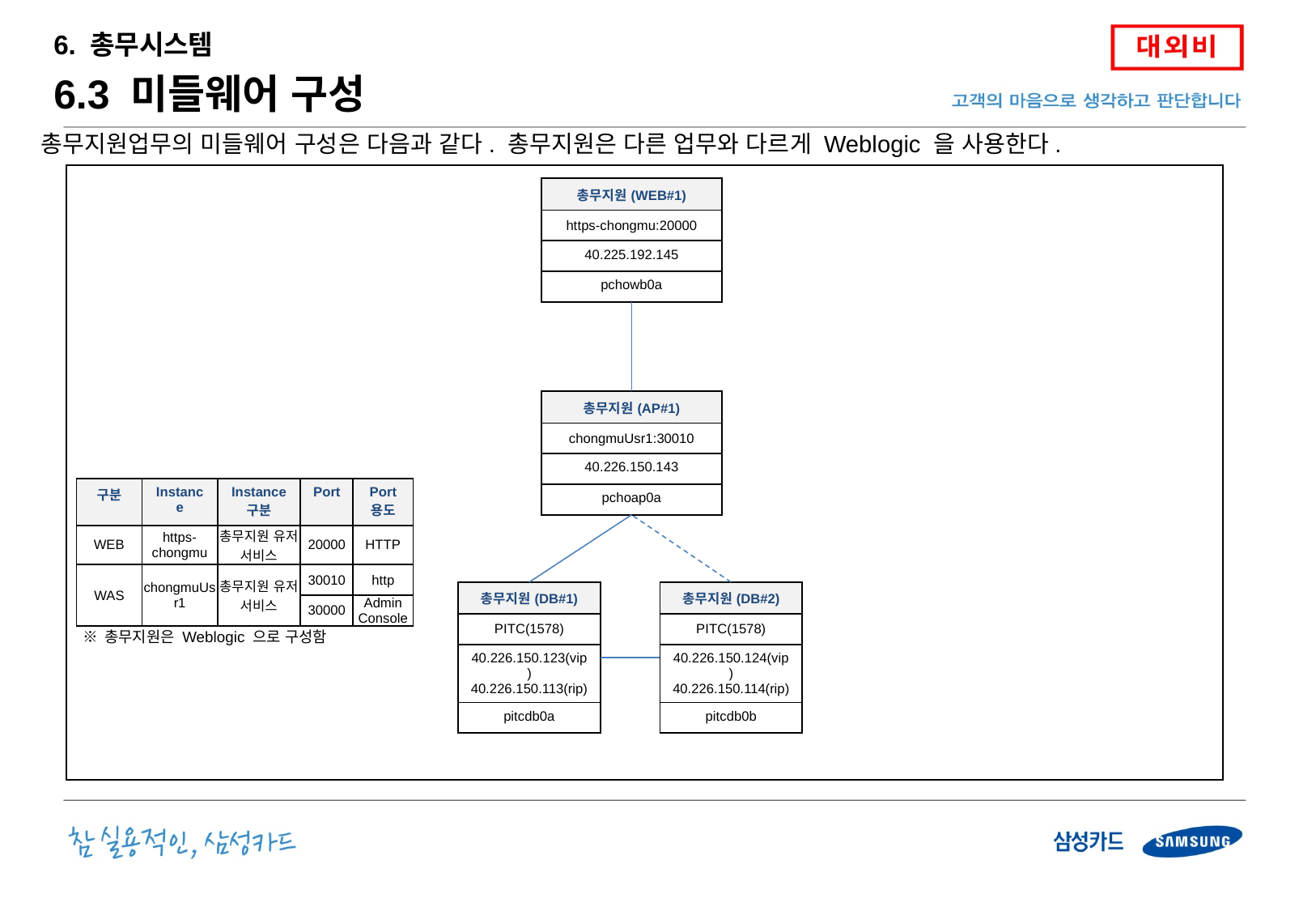

6. 총무시스템
6.3 미들웨어 구성
총무지원업무의 미들웨어 구성은 다음과 같다. 총무지원은 다른 업무와 다르게 Weblogic 을 사용한다.

| 총무지원(WEB#1) |
| --- |
| https-chongmu:20000 |
| 40.225.192.145 |
| pchowb0a |
| 총무지원(AP#1) |
| --- |
| chongmuUsr1:30010 |
| 40.226.150.143 |
| pchoap0a |
| 구분 | Instance | Instance 구분 | Port | Port 용도 |
| --- | --- | --- | --- | --- |
| WEB | https-chongmu | 총무지원 유저 서비스 | 20000 | HTTP |
| WAS | chongmuUsr1 | 총무지원 유저 서비스 | 30010 | http |
|  |  |  | 30000 | Admin Console |
| 총무지원(DB#1) |
| --- |
| PITC(1578) |
| 40.226.150.123(vip) 40.226.150.113(rip) |
| pitcdb0a |
| 총무지원(DB#2) |
| --- |
| PITC(1578) |
| 40.226.150.124(vip) 40.226.150.114(rip) |
| pitcdb0b |
※ 총무지원은 Weblogic 으로 구성함